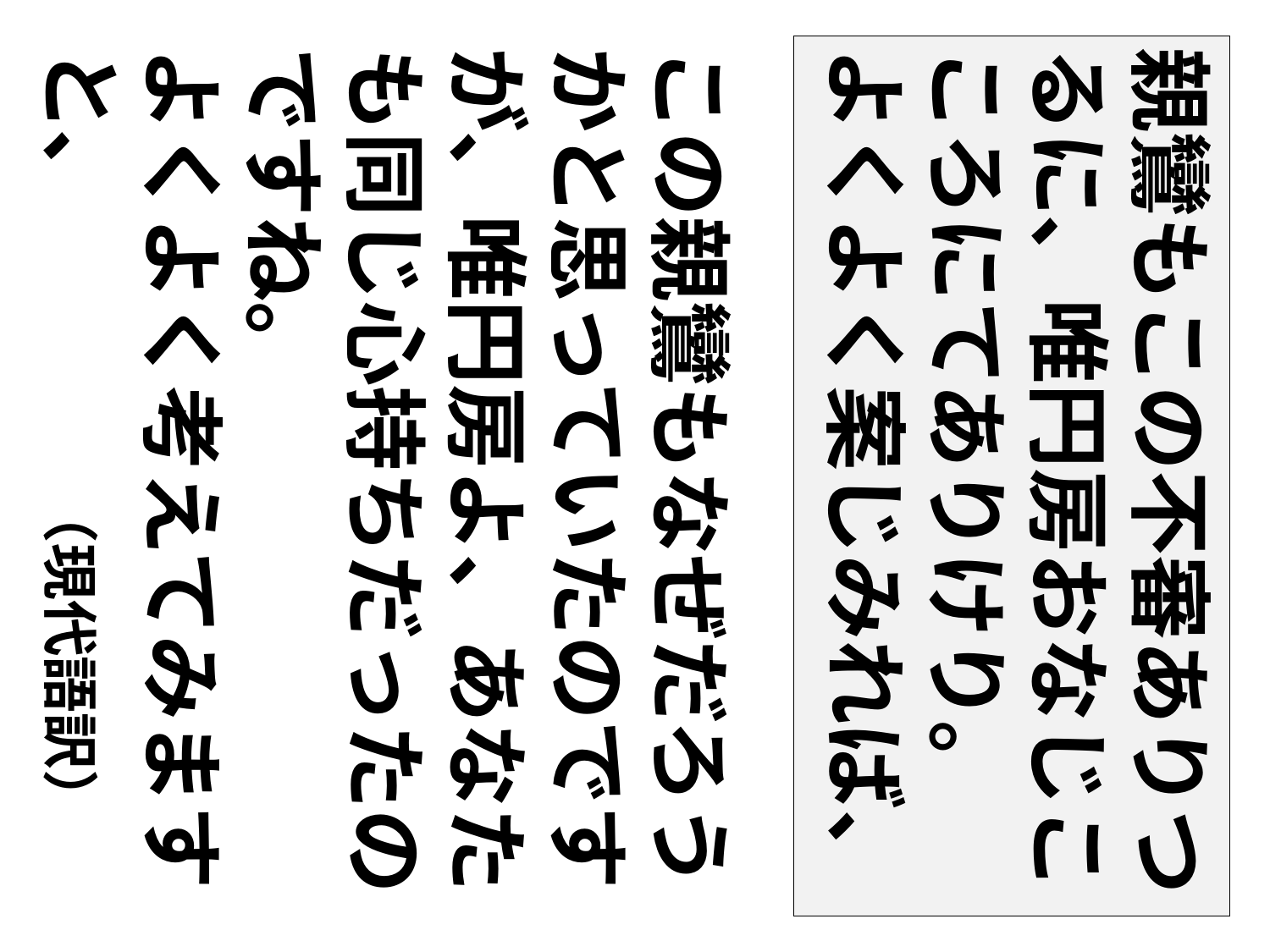

この親鸞もなぜだろうかと思っていたのですが、唯円房よ、あなたも同じ心持ちだったのですね。
よくよく考えてみますと、 　　　（現代語訳）
親鸞もこの不審ありつるに、唯円房おなじこころにてありけり。
よくよく案じみれば、